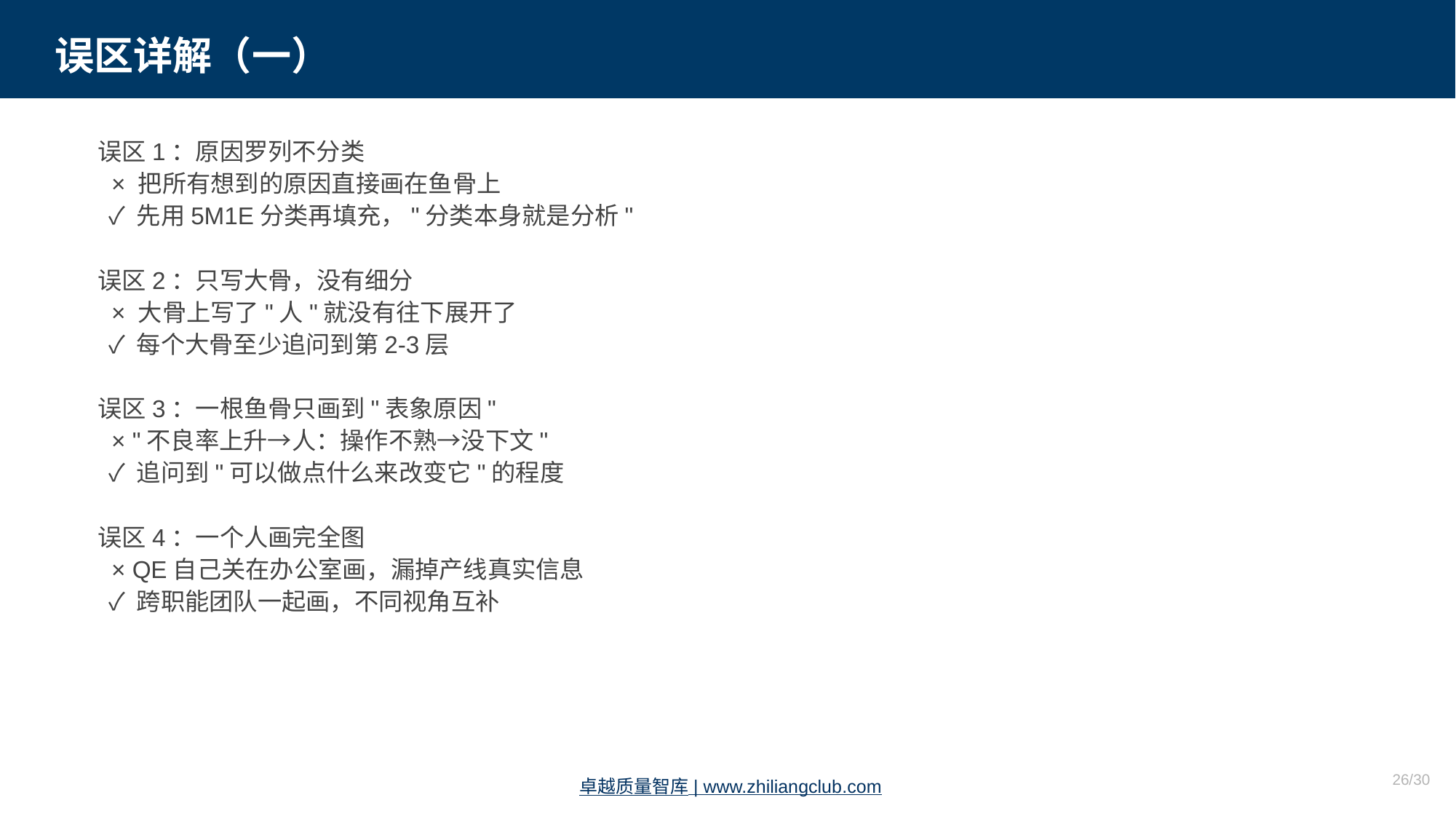

误区详解（一）
误区1：原因罗列不分类
  × 把所有想到的原因直接画在鱼骨上
  ✓ 先用5M1E分类再填充，"分类本身就是分析"

误区2：只写大骨，没有细分
  × 大骨上写了"人"就没有往下展开了
  ✓ 每个大骨至少追问到第2-3层

误区3：一根鱼骨只画到"表象原因"
  × "不良率上升→人：操作不熟→没下文"
  ✓ 追问到"可以做点什么来改变它"的程度

误区4：一个人画完全图
  × QE自己关在办公室画，漏掉产线真实信息
  ✓ 跨职能团队一起画，不同视角互补
26/30